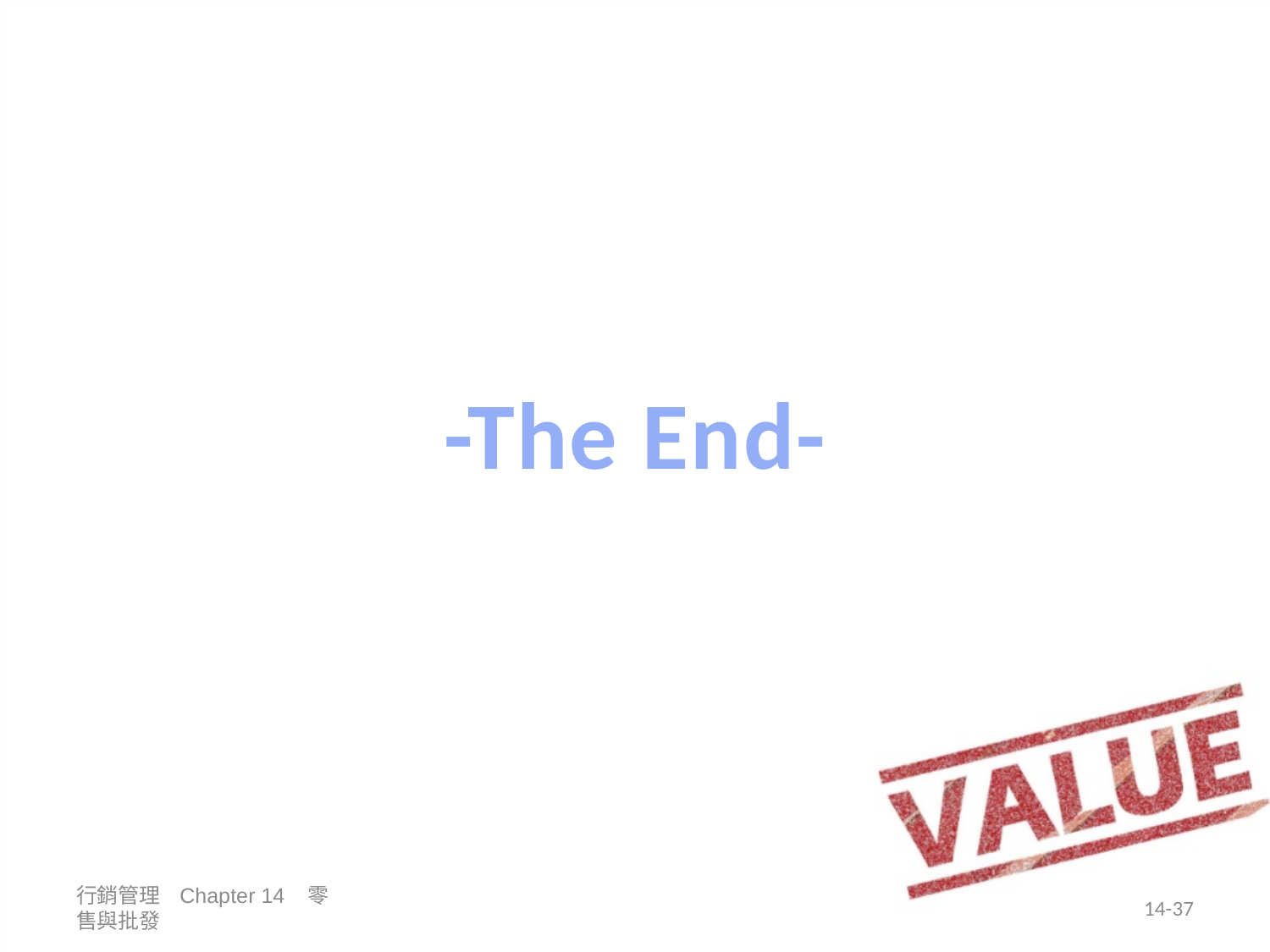

# -The End-
行銷管理   Chapter 14   零售與批發
14-37